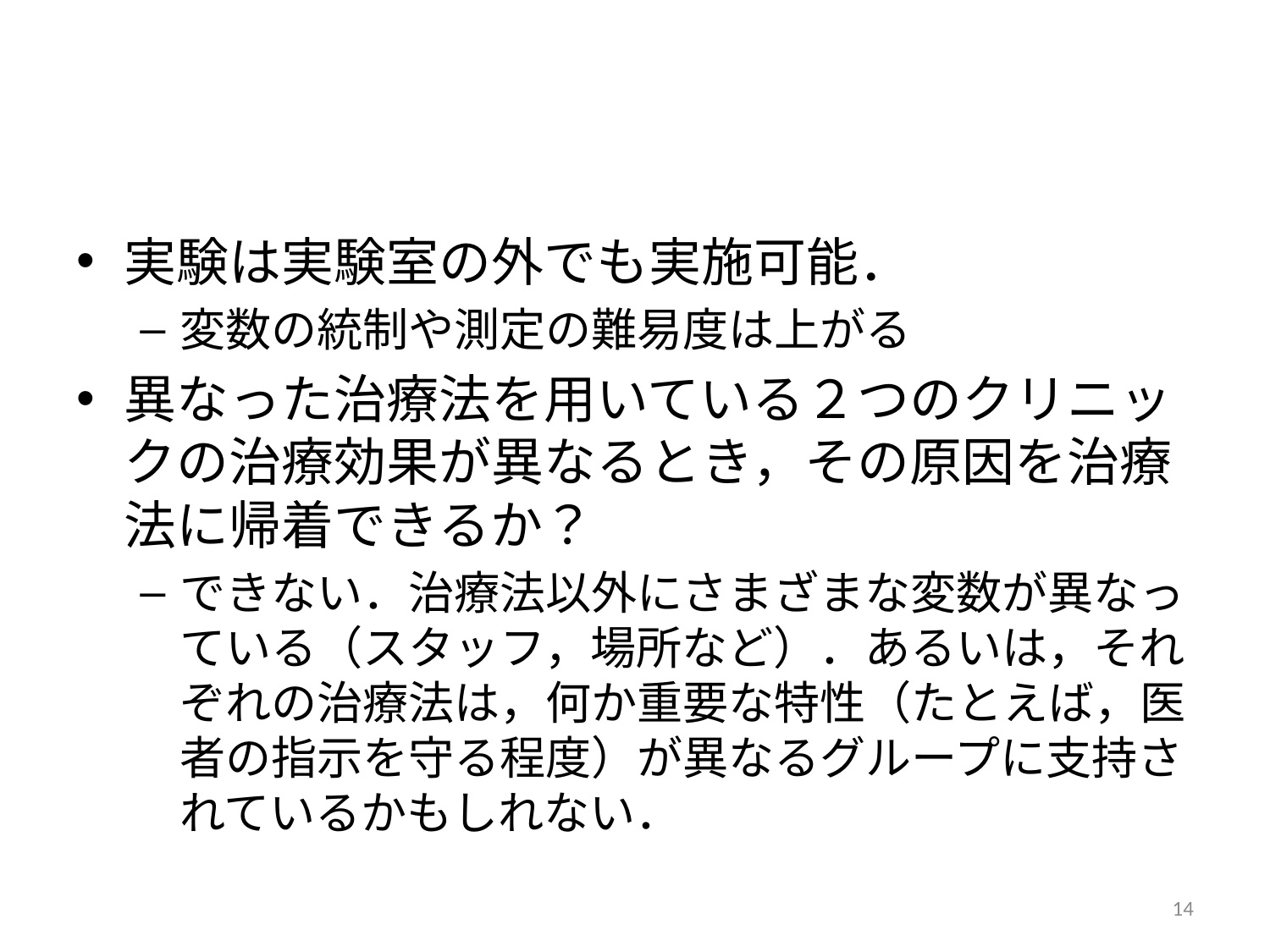

#
実験は実験室の外でも実施可能．
変数の統制や測定の難易度は上がる
異なった治療法を用いている２つのクリニックの治療効果が異なるとき，その原因を治療法に帰着できるか？
できない．治療法以外にさまざまな変数が異なっている（スタッフ，場所など）．あるいは，それぞれの治療法は，何か重要な特性（たとえば，医者の指示を守る程度）が異なるグループに支持されているかもしれない．
14